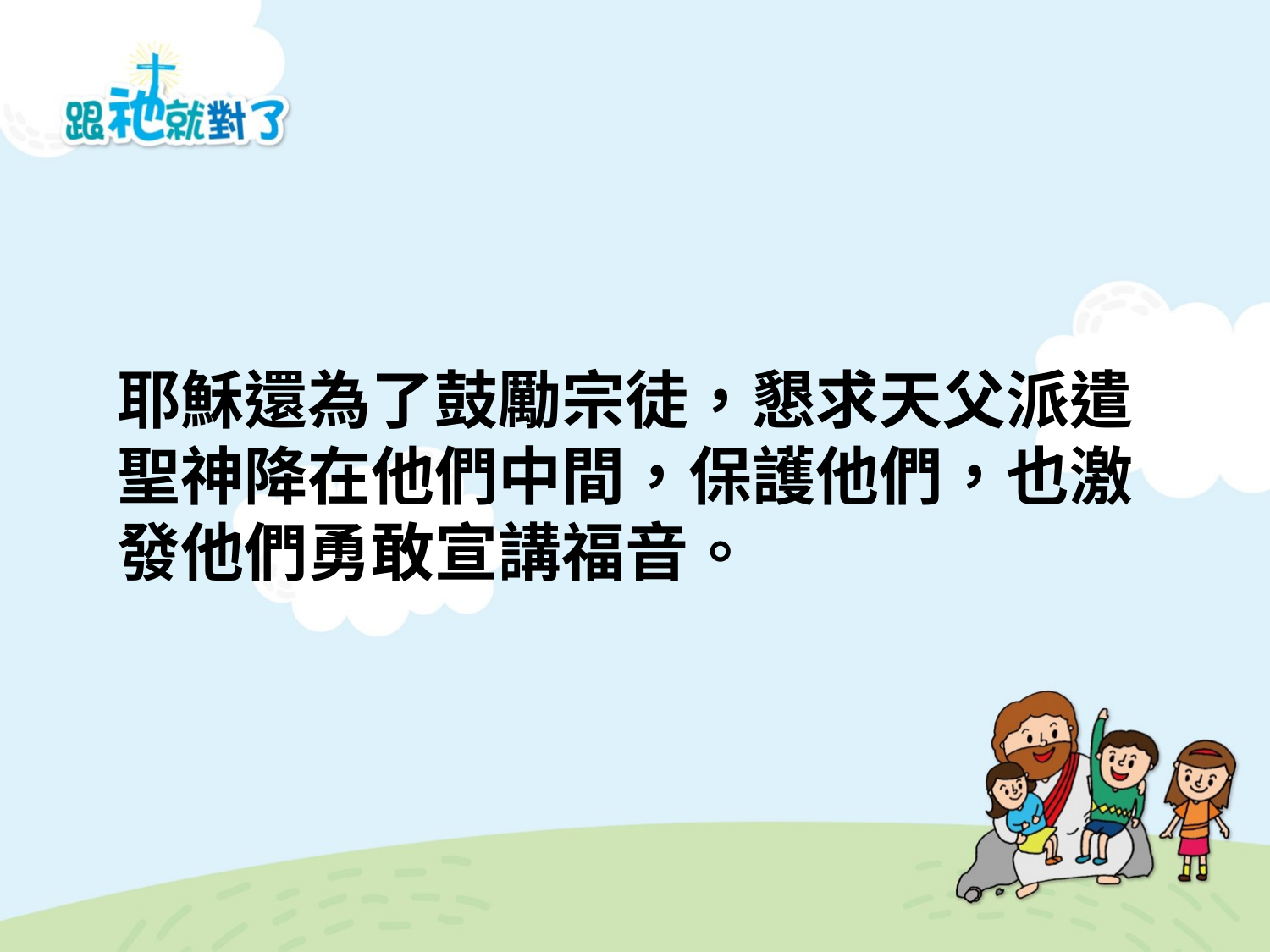

耶穌還為了鼓勵宗徒，懇求天父派遣聖神降在他們中間，保護他們，也激發他們勇敢宣講福音。